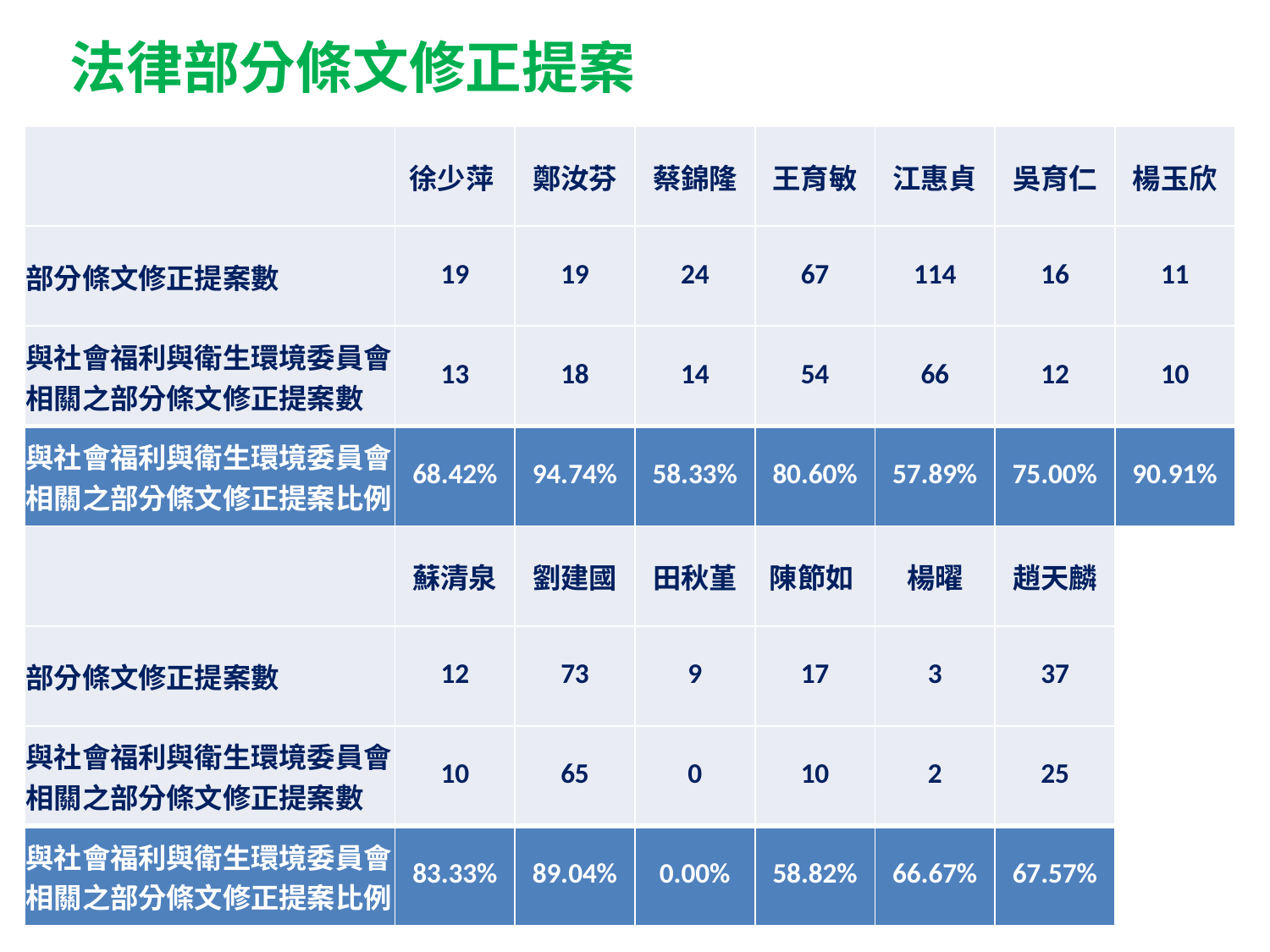

法律部分條文修正提案
|  | 徐少萍 | 鄭汝芬 | 蔡錦隆 | 王育敏 | 江惠貞 | 吳育仁 | 楊玉欣 |
| --- | --- | --- | --- | --- | --- | --- | --- |
| 部分條文修正提案數 | 19 | 19 | 24 | 67 | 114 | 16 | 11 |
| 與社會福利與衛生環境委員會相關之部分條文修正提案數 | 13 | 18 | 14 | 54 | 66 | 12 | 10 |
| 與社會福利與衛生環境委員會相關之部分條文修正提案比例 | 68.42% | 94.74% | 58.33% | 80.60% | 57.89% | 75.00% | 90.91% |
|  | 蘇清泉 | 劉建國 | 田秋堇 | 陳節如 | 楊曜 | 趙天麟 |
| --- | --- | --- | --- | --- | --- | --- |
| 部分條文修正提案數 | 12 | 73 | 9 | 17 | 3 | 37 |
| 與社會福利與衛生環境委員會相關之部分條文修正提案數 | 10 | 65 | 0 | 10 | 2 | 25 |
| 與社會福利與衛生環境委員會相關之部分條文修正提案比例 | 83.33% | 89.04% | 0.00% | 58.82% | 66.67% | 67.57% |